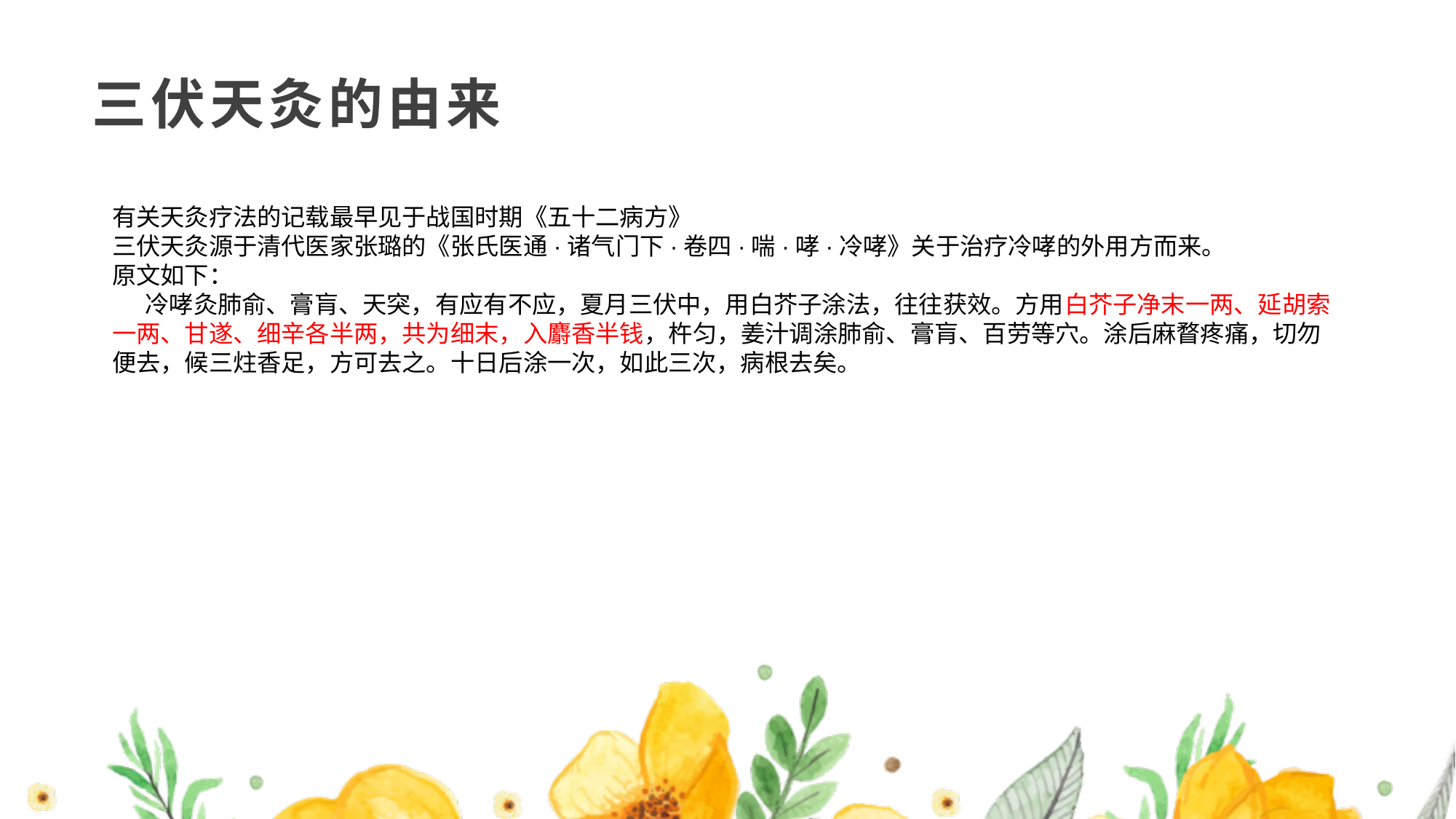

# 三伏天灸的由来
有关天灸疗法的记载最早见于战国时期《五十二病方》
三伏天灸源于清代医家张璐的《张氏医通·诸气门下·卷四·喘·哮·冷哮》关于治疗冷哮的外用方而来。
原文如下：
     冷哮灸肺俞、膏肓、天突，有应有不应，夏月三伏中，用白芥子涂法，往往获效。方用白芥子净末一两、延胡索一两、甘遂、细辛各半两，共为细末，入麝香半钱，杵匀，姜汁调涂肺俞、膏肓、百劳等穴。涂后麻瞀疼痛，切勿便去，候三炷香足，方可去之。十日后涂一次，如此三次，病根去矣。